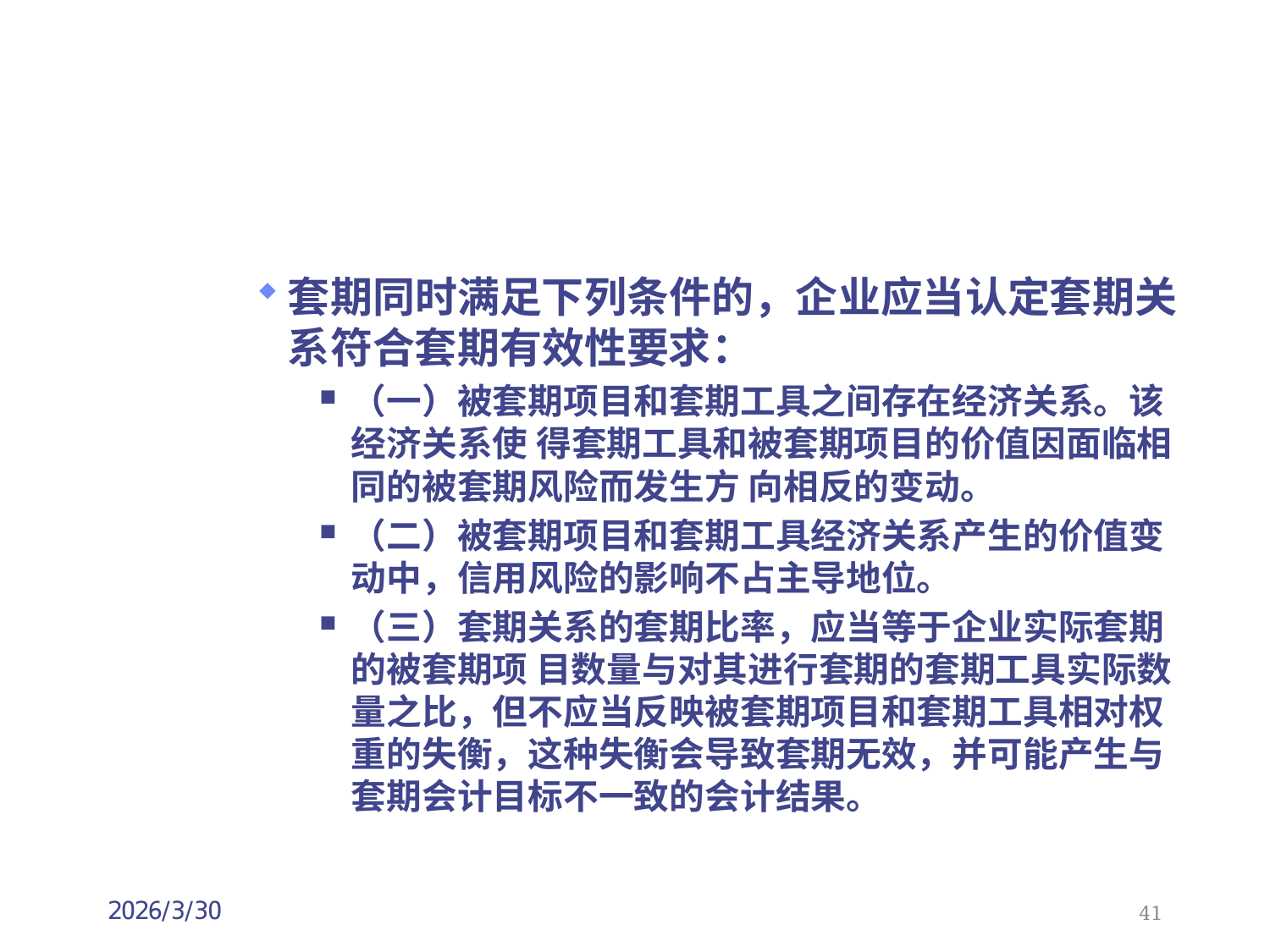

#
套期同时满足下列条件的，企业应当认定套期关系符合套期有效性要求：
（一）被套期项目和套期工具之间存在经济关系。该经济关系使 得套期工具和被套期项目的价值因面临相同的被套期风险而发生方 向相反的变动。
（二）被套期项目和套期工具经济关系产生的价值变动中，信用风险的影响不占主导地位。
（三）套期关系的套期比率，应当等于企业实际套期的被套期项 目数量与对其进行套期的套期工具实际数量之比，但不应当反映被套期项目和套期工具相对权重的失衡，这种失衡会导致套期无效，并可能产生与套期会计目标不一致的会计结果。
2026/3/30
41